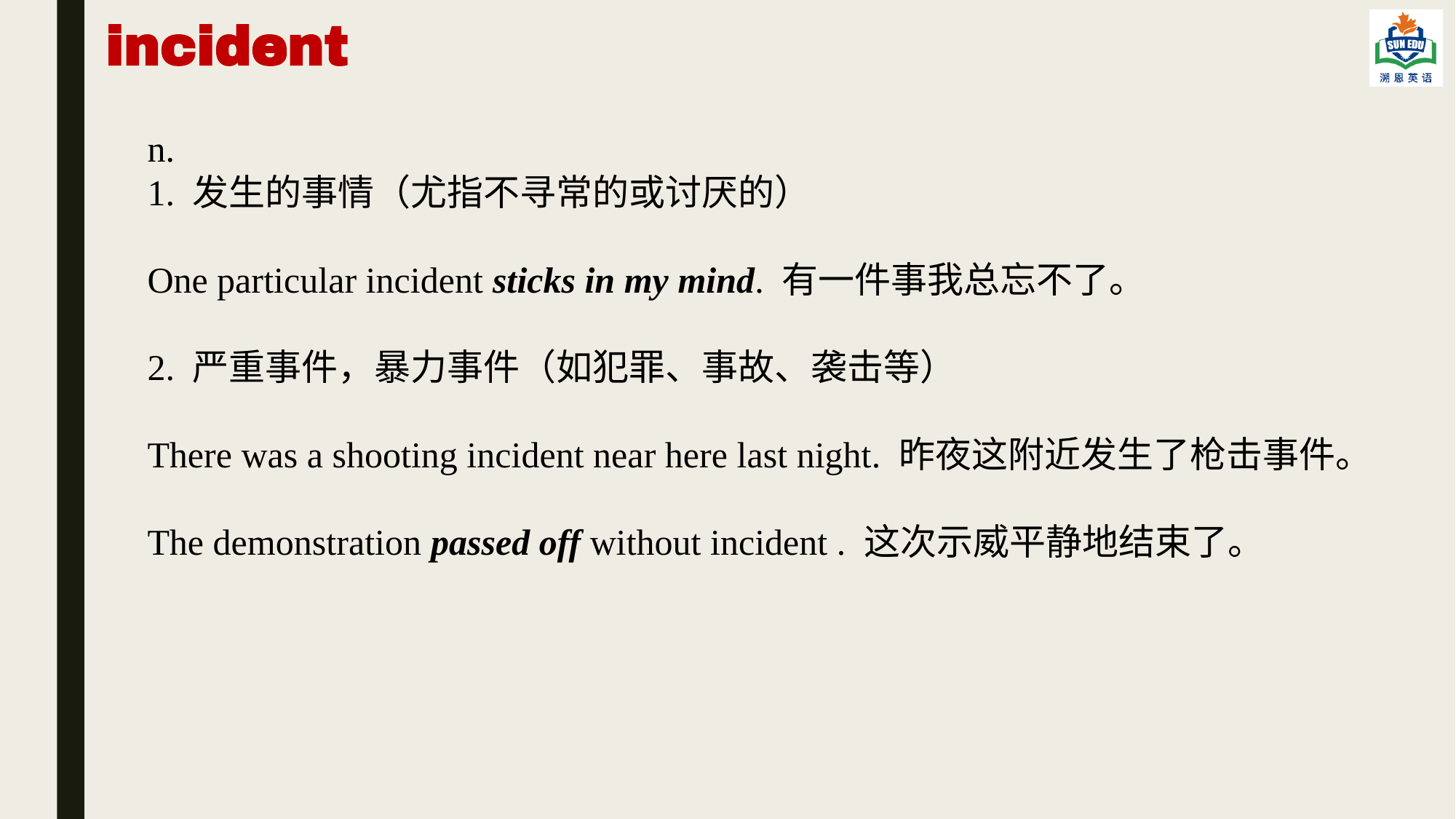

incident
n.
1. 发生的事情（尤指不寻常的或讨厌的）

One particular incident sticks in my mind. 有一件事我总忘不了。

2. 严重事件，暴力事件（如犯罪、事故、袭击等）

There was a shooting incident near here last night. 昨夜这附近发生了枪击事件。

The demonstration passed off without incident . 这次示威平静地结束了。